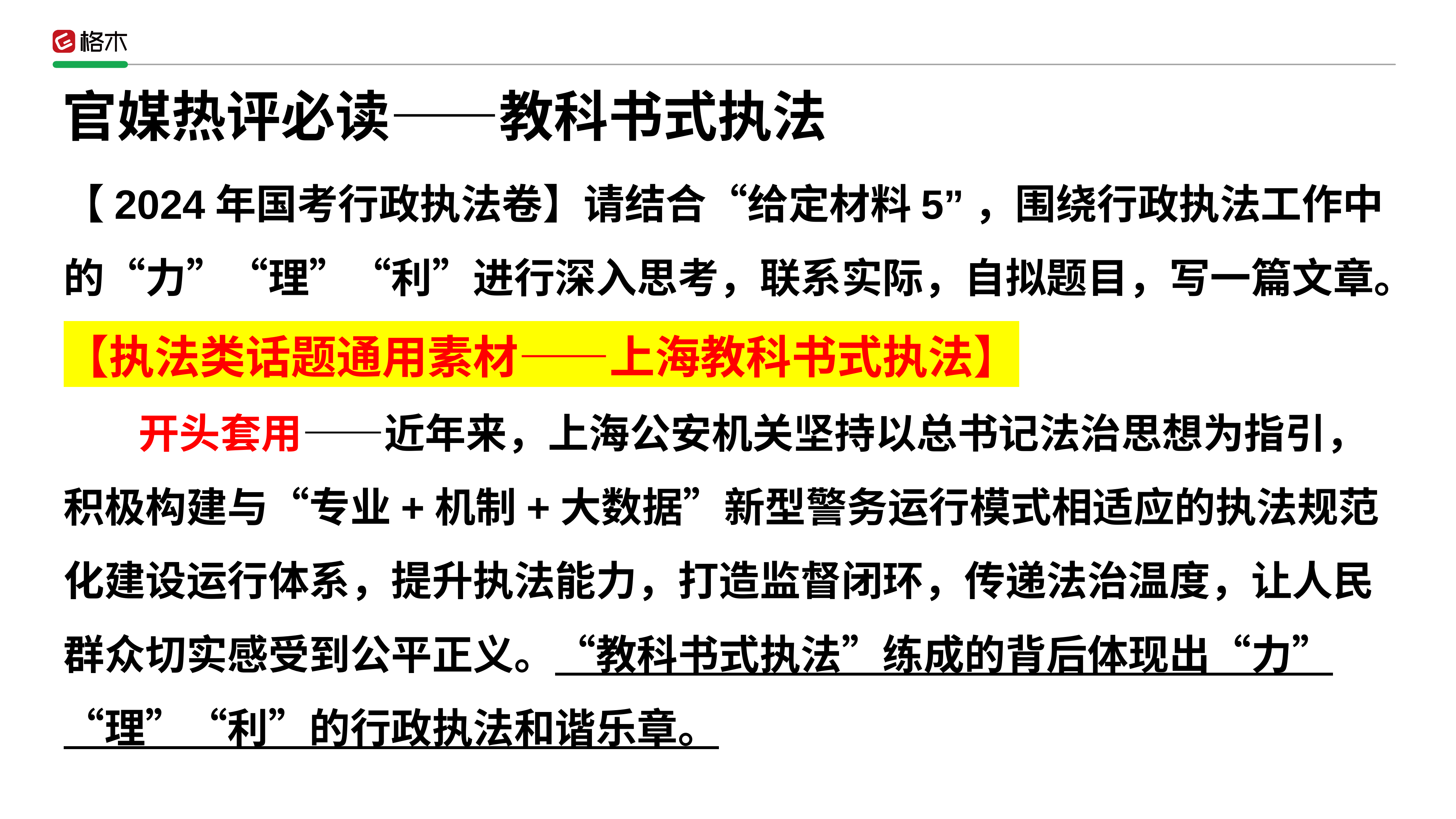

官媒热评必读——教科书式执法
【2024年国考行政执法卷】请结合“给定材料5”，围绕行政执法工作中的“力”“理”“利”进行深入思考，联系实际，自拟题目，写一篇文章。
【执法类话题通用素材——上海教科书式执法】
       开头套用——近年来，上海公安机关坚持以总书记法治思想为指引，积极构建与“专业+机制+大数据”新型警务运行模式相适应的执法规范化建设运行体系，提升执法能力，打造监督闭环，传递法治温度，让人民群众切实感受到公平正义。“教科书式执法”练成的背后体现出“力”“理”“利”的行政执法和谐乐章。